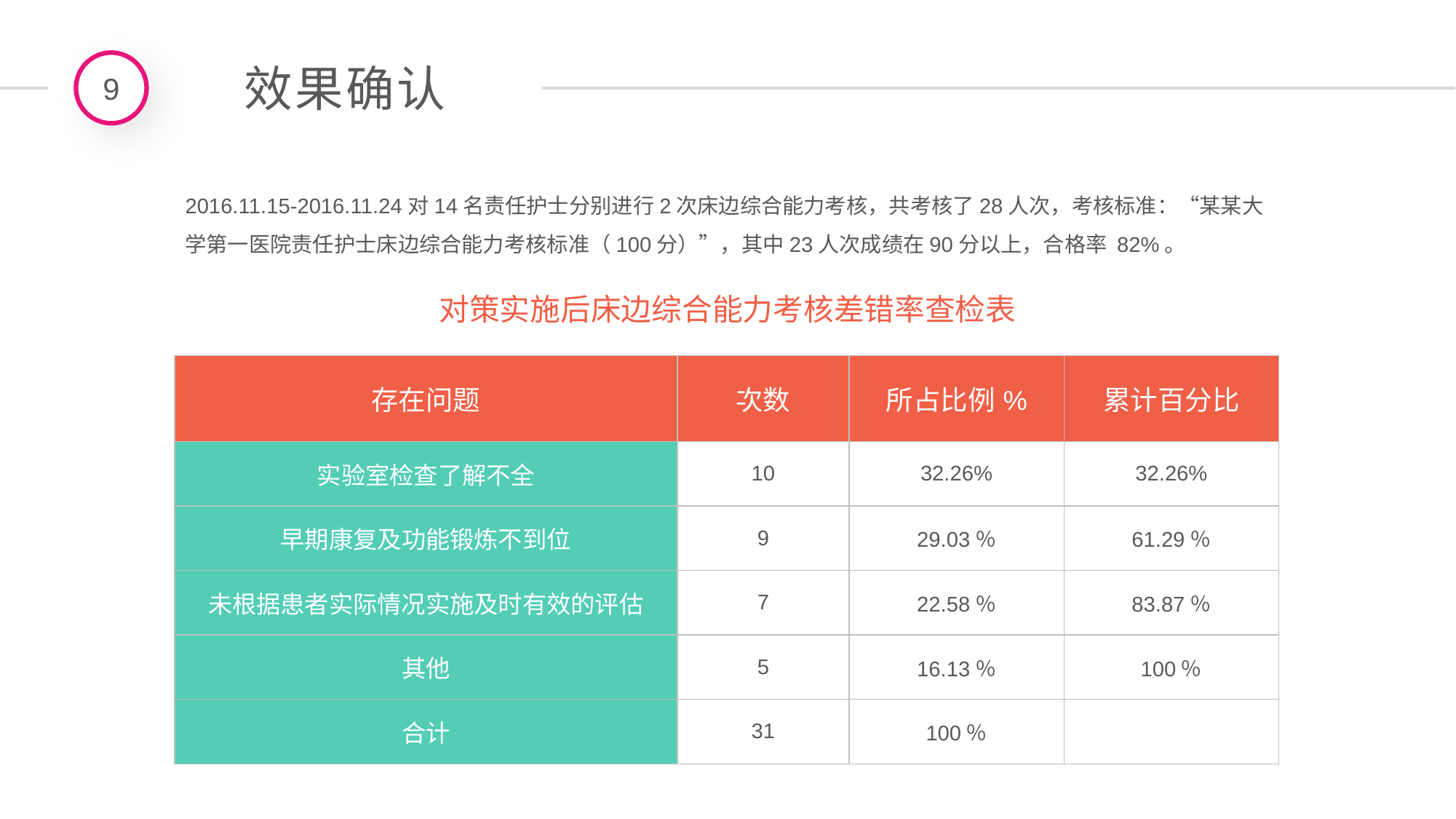

9
效果确认
2016.11.15-2016.11.24对14名责任护士分别进行2次床边综合能力考核，共考核了28人次，考核标准：“某某大学第一医院责任护士床边综合能力考核标准（100分）”，其中23人次成绩在90分以上，合格率 82%。
对策实施后床边综合能力考核差错率查检表
| 存在问题 | 次数 | 所占比例% | 累计百分比 |
| --- | --- | --- | --- |
| 实验室检查了解不全 | 10 | 32.26% | 32.26% |
| 早期康复及功能锻炼不到位 | 9 | 29.03％ | 61.29％ |
| 未根据患者实际情况实施及时有效的评估 | 7 | 22.58％ | 83.87％ |
| 其他 | 5 | 16.13％ | 100％ |
| 合计 | 31 | 100％ |  |
延时符